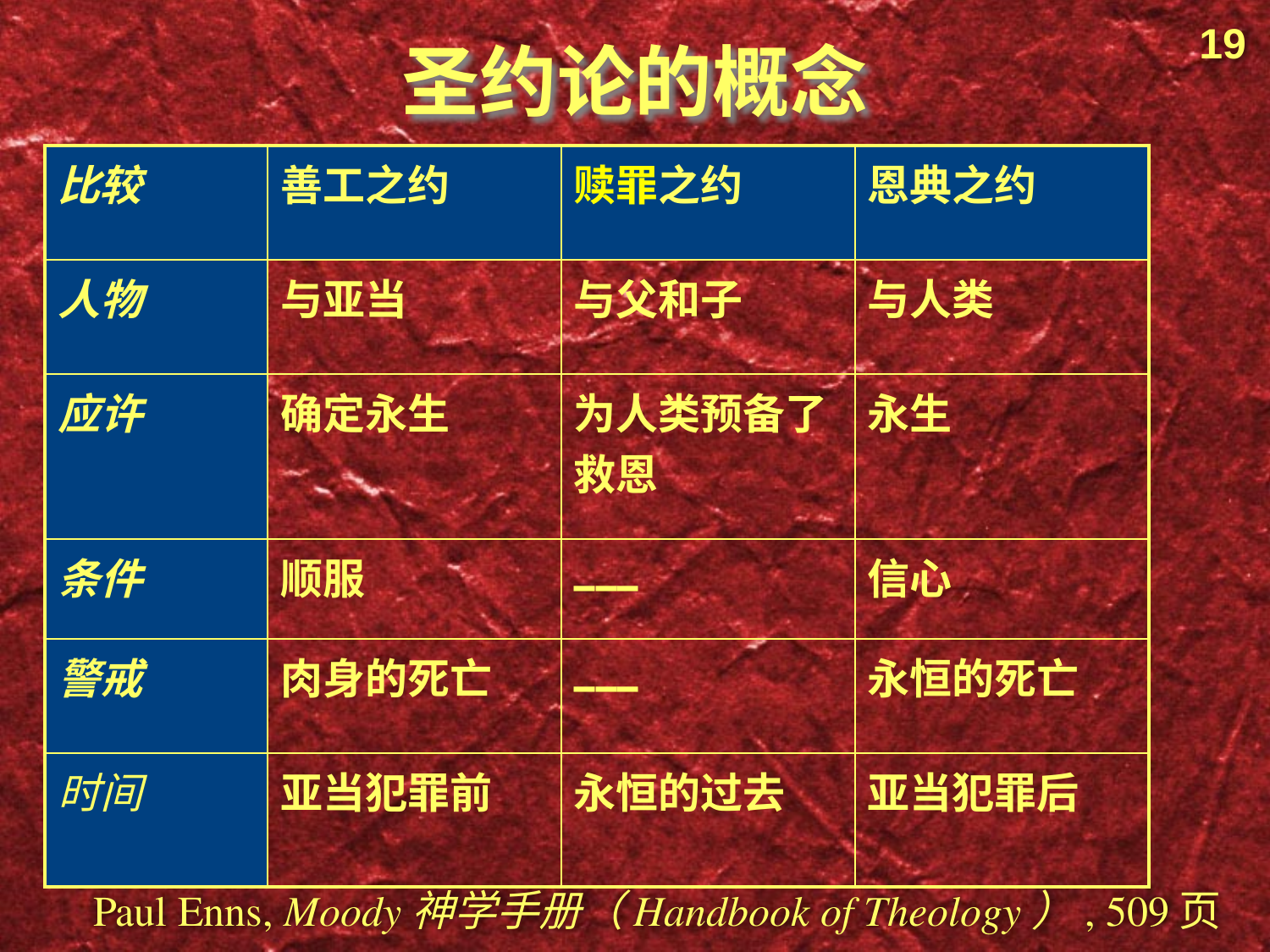

19
# 圣约论的概念
| 比较 | 善工之约 | 赎罪之约 | 恩典之约 |
| --- | --- | --- | --- |
| 人物 | 与亚当 | 与父和子 | 与人类 |
| 应许 | 确定永生 | 为人类预备了救恩 | 永生 |
| 条件 | 顺服 | \_\_\_ | 信心 |
| 警戒 | 肉身的死亡 | \_\_\_ | 永恒的死亡 |
| 时间 | 亚当犯罪前 | 永恒的过去 | 亚当犯罪后 |
Paul Enns, Moody神学手册（Handbook of Theology）, 509页